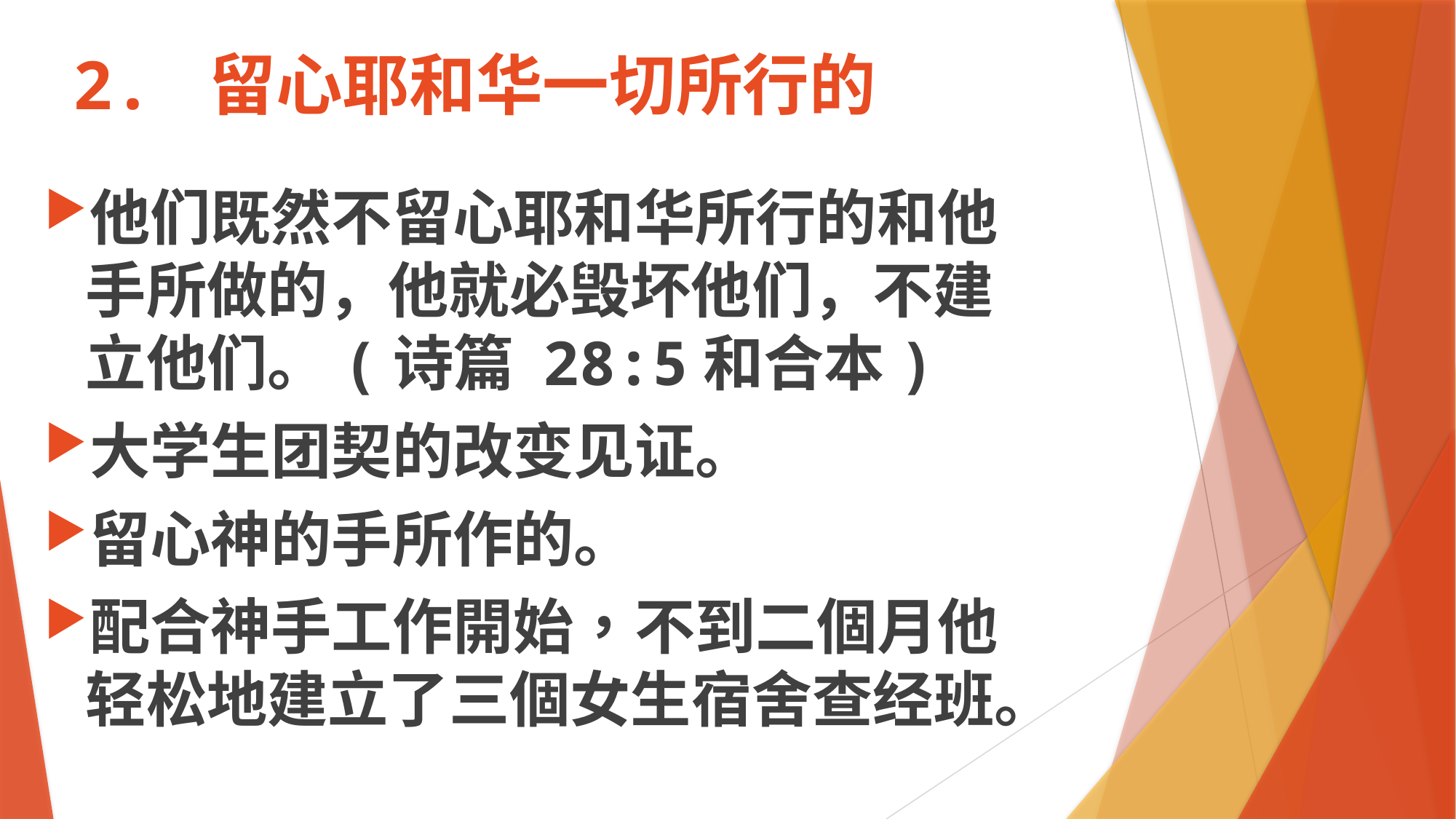

# 2. 留心耶和华一切所行的
他们既然不留心耶和华所行的和他手所做的，他就必毁坏他们，不建立他们。(诗篇 28:5和合本)
大学生团契的改变见证。
留心神的手所作的。
配合神手工作開始，不到二個月他轻松地建立了三個女生宿舍查经班。